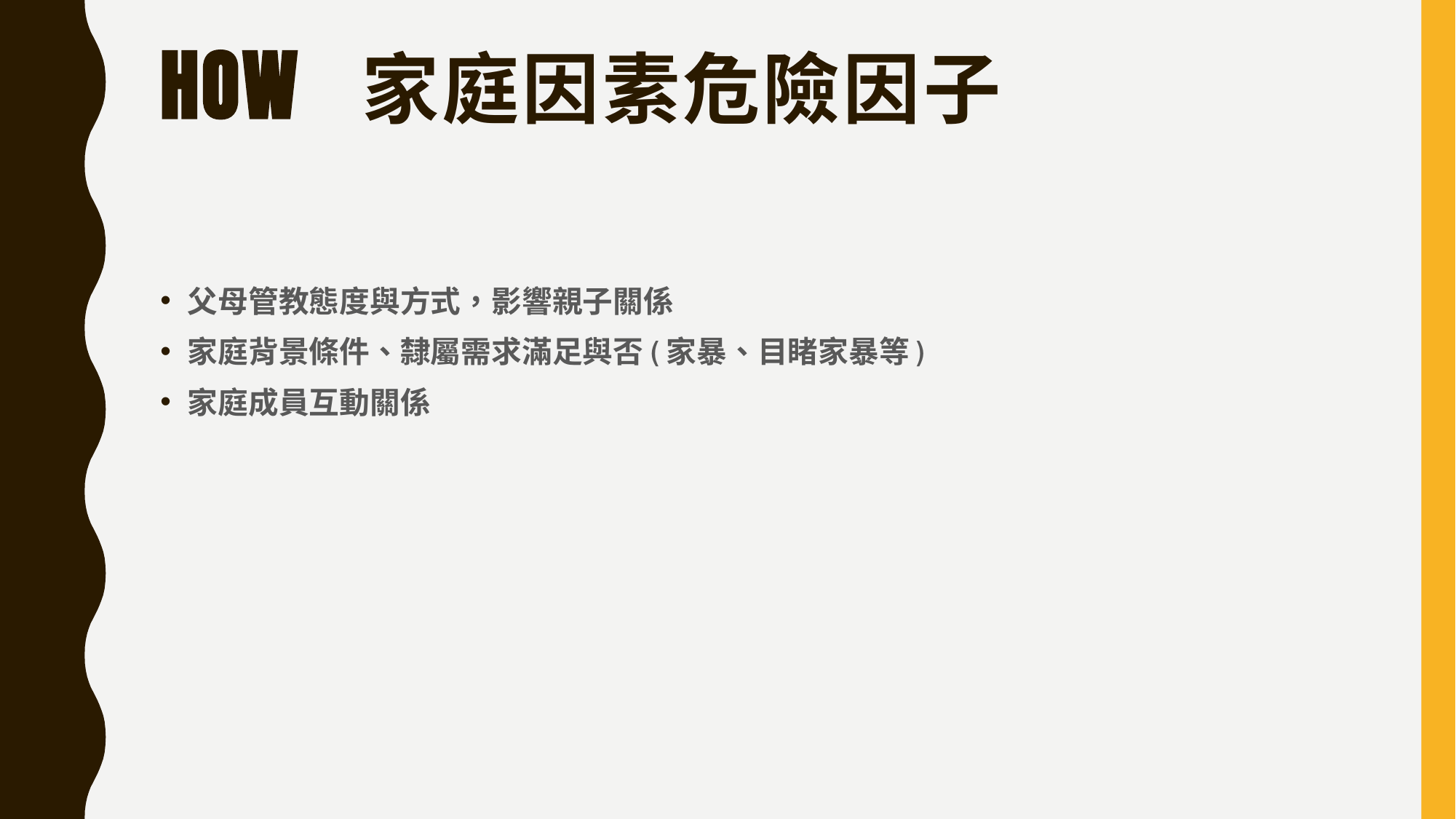

# HOW  家庭因素危險因子
父母管教態度與方式，影響親子關係
家庭背景條件、隸屬需求滿足與否(家暴、目睹家暴等)
家庭成員互動關係